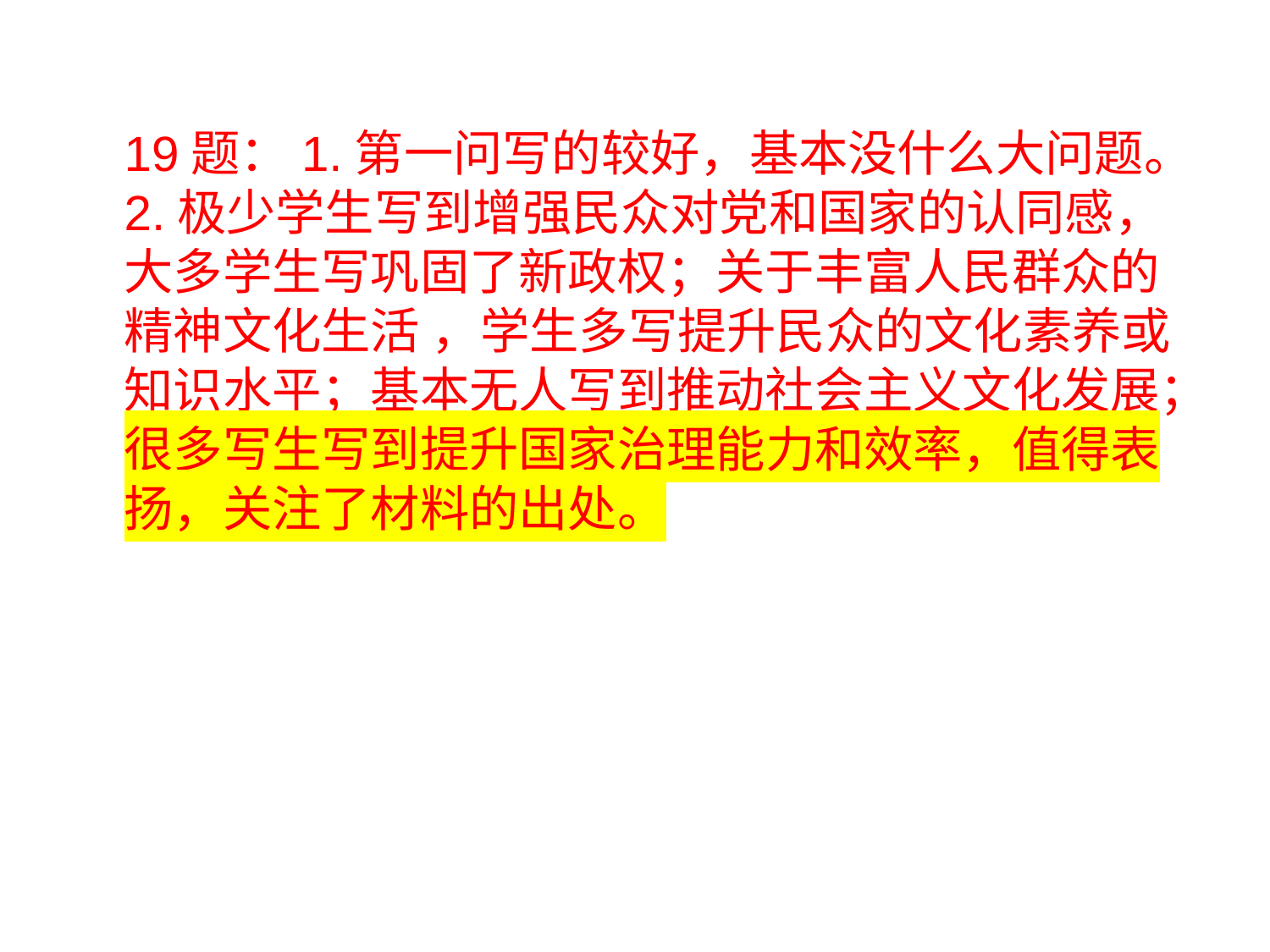

19题：1.第一问写的较好，基本没什么大问题。
2.极少学生写到增强民众对党和国家的认同感，大多学生写巩固了新政权；关于丰富人民群众的精神文化生活 ，学生多写提升民众的文化素养或知识水平；基本无人写到推动社会主义文化发展；很多写生写到提升国家治理能力和效率，值得表扬，关注了材料的出处。